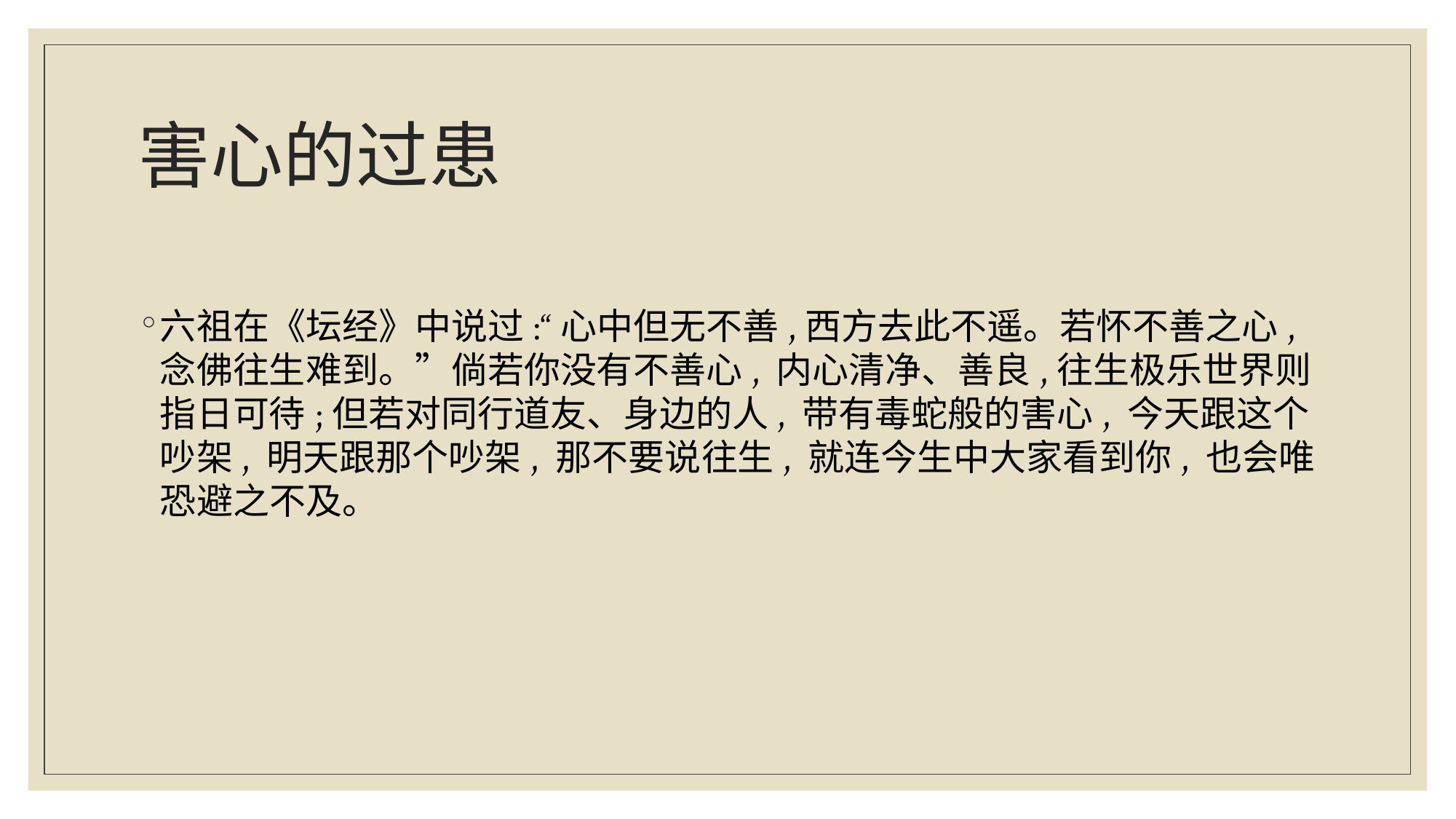

# 害心的过患

六祖在《坛经》中说过:“心中但无不善,西方去此不遥。若怀不善之心, 念佛往生难到。”倘若你没有不善心, 内心清净、善良,往生极乐世界则指日可待;但若对同行道友、身边的人, 带有毒蛇般的害心, 今天跟这个吵架, 明天跟那个吵架, 那不要说往生, 就连今生中大家看到你, 也会唯恐避之不及。